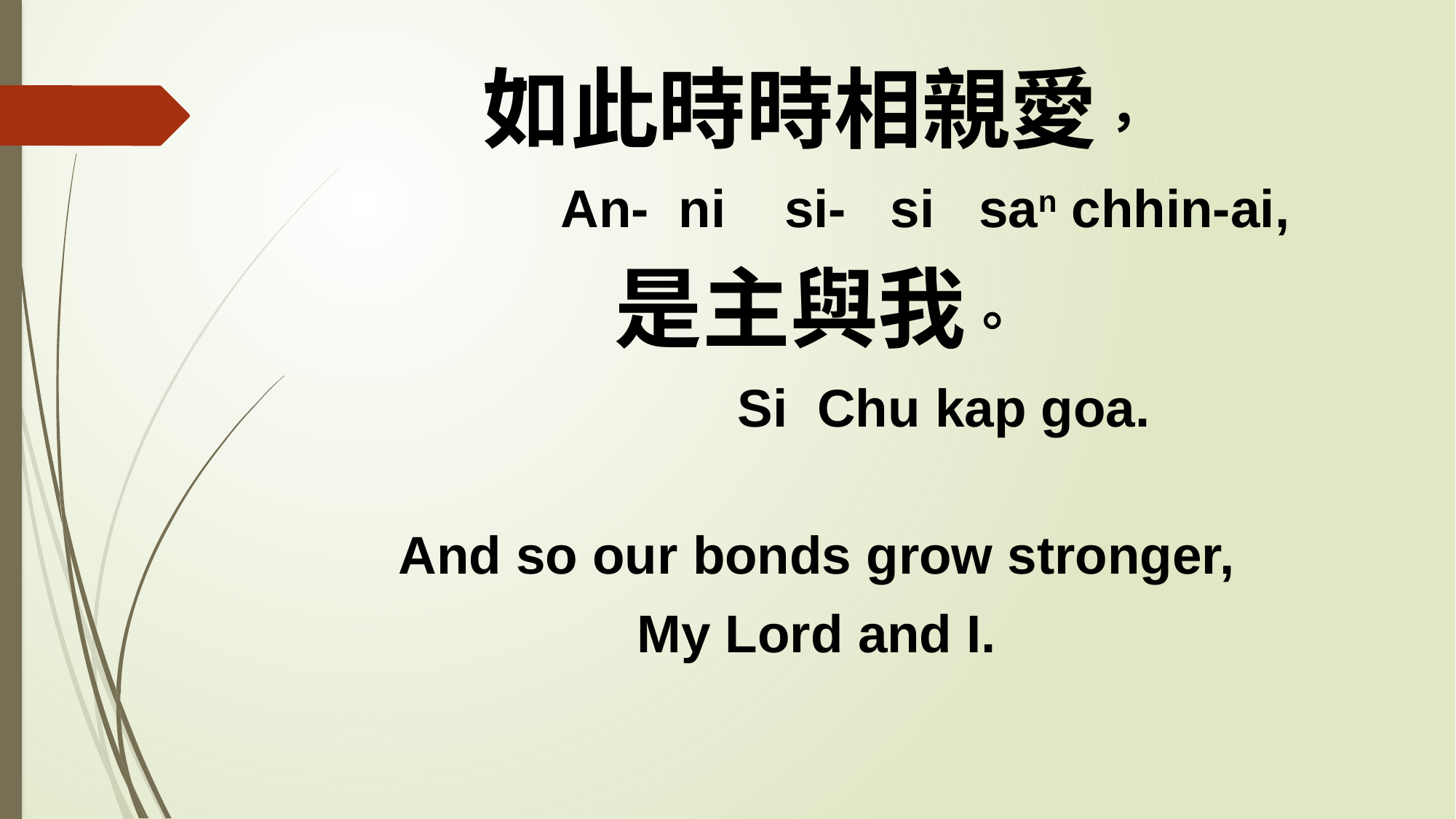

如此時時相親愛，
                  An-  ni    si-   si   san chhin-ai,
是主與我。
                              Si  Chu kap goa.

And so our bonds grow stronger,
My Lord and I.